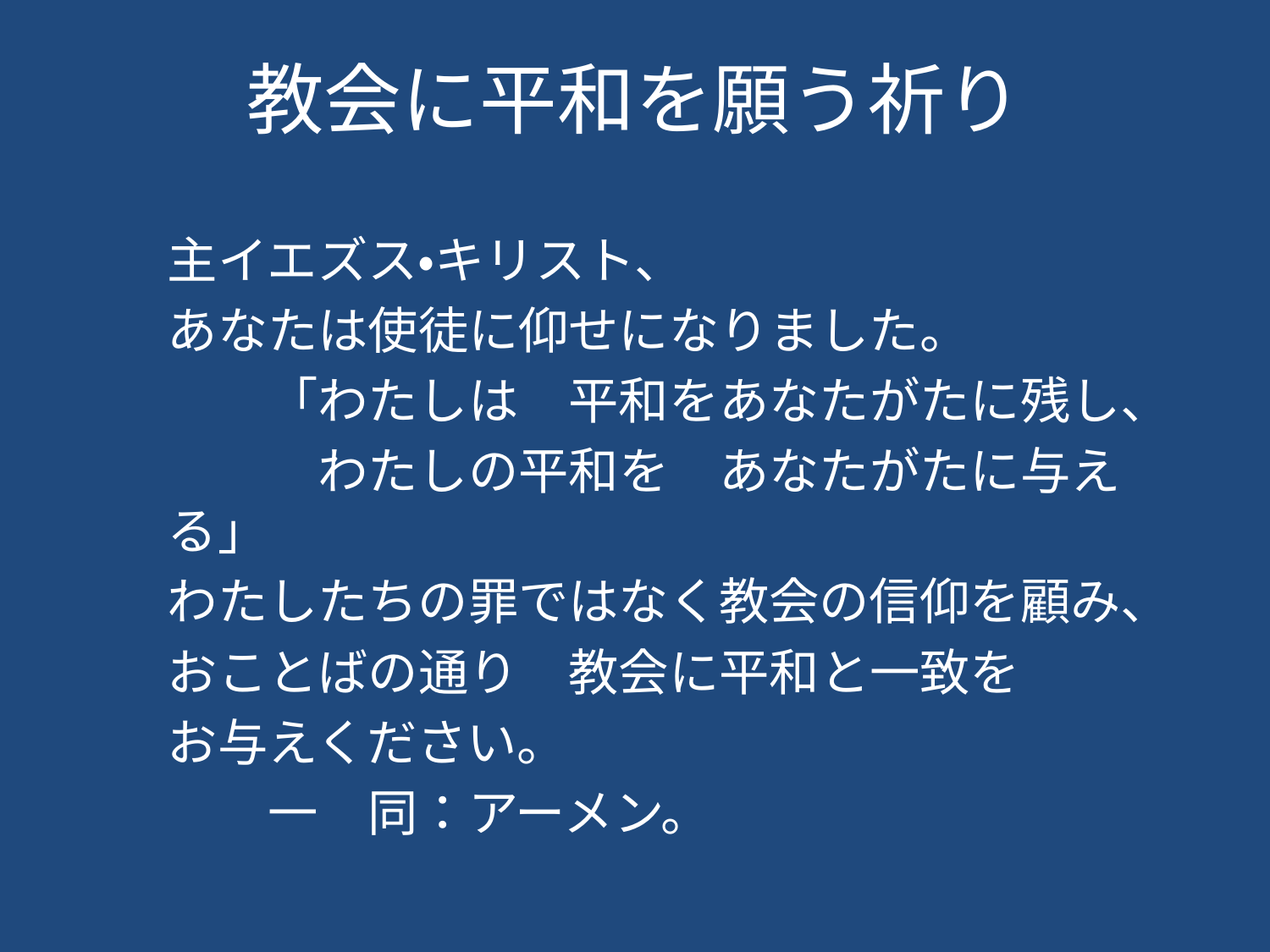

# 教会に平和を願う祈り
主イエズス・キリスト、
あなたは使徒に仰せになりました。
　　「わたしは　平和をあなたがたに残し、
　　　わたしの平和を　あなたがたに与える」
わたしたちの罪ではなく教会の信仰を顧み、
おことばの通り　教会に平和と一致を
お与えください。
　　一　同：アーメン。